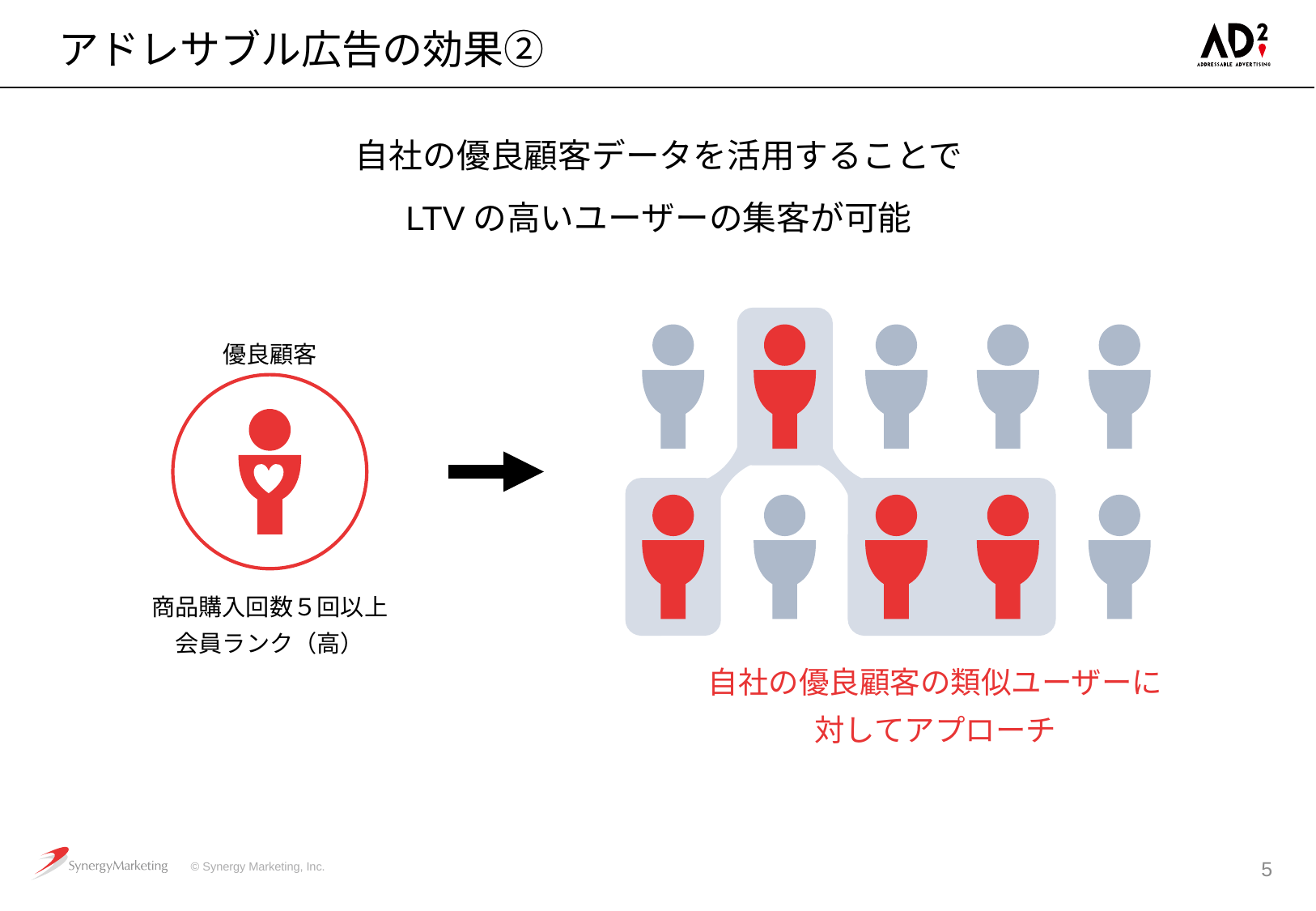

# アドレサブル広告の効果②
自社の優良顧客データを活用することで
LTVの高いユーザーの集客が可能

自社の優良顧客の類似ユーザーに
対してアプローチ
優良顧客

商品購入回数５回以上
会員ランク（高）
5